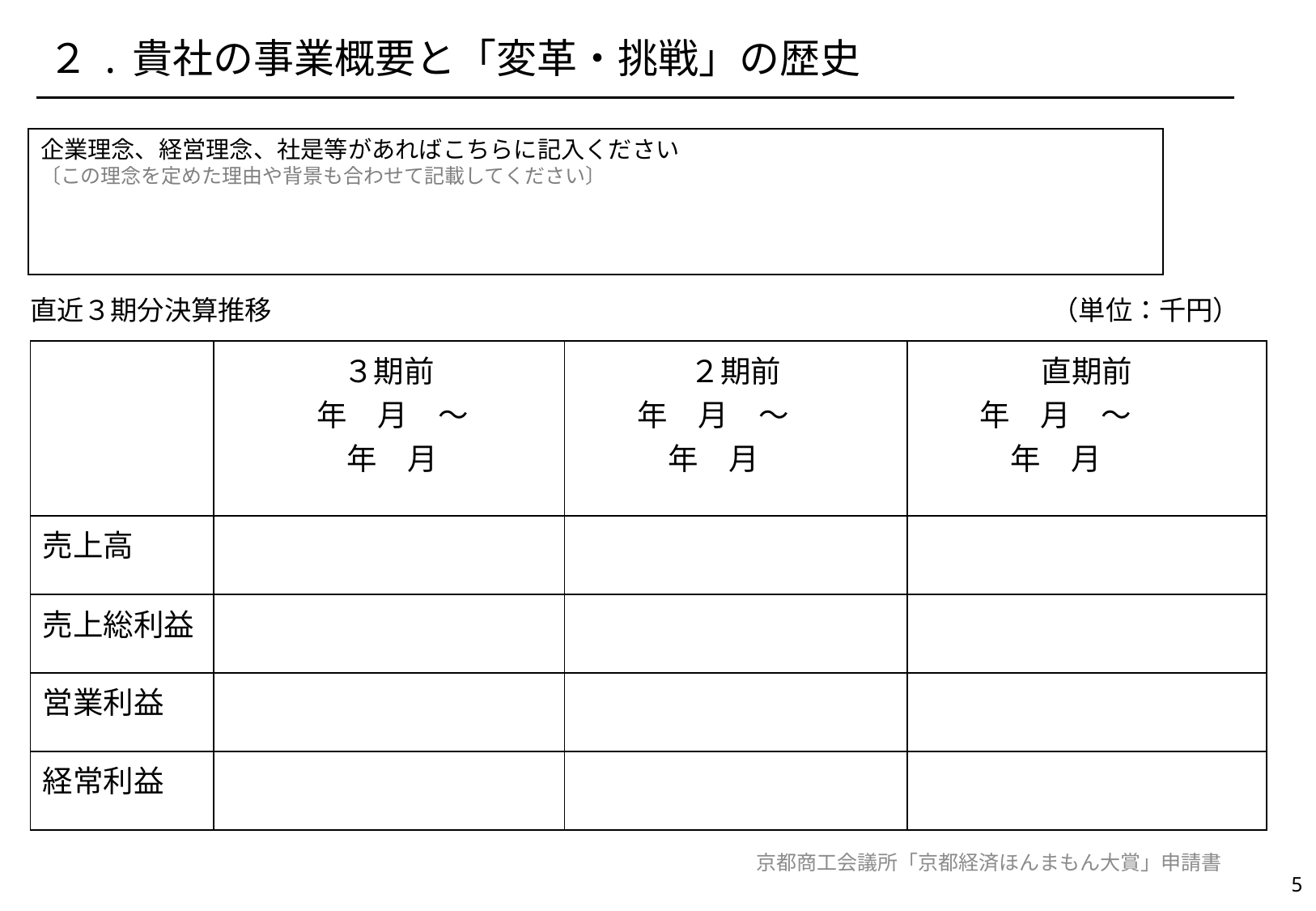

# ２.貴社の事業概要と「変革・挑戦」の歴史
企業理念、経営理念、社是等があればこちらに記入ください
〔この理念を定めた理由や背景も合わせて記載してください〕

直近３期分決算推移　　　　　　　　　　　　　　　　　　　　　　　　　　　　　（単位：千円）

|  | ３期前 　　　年　月　～　 　　　　年　月 | ２期前 　　年　月　～　 　　　年　月 | 直期前 　　年　月　～　 　　　年　月 |
| --- | --- | --- | --- |
| 売上高 |  |  |  |
| 売上総利益 |  |  |  |
| 営業利益 |  |  |  |
| 経常利益 |  |  |  |
京都商工会議所「京都経済ほんまもん大賞」申請書
5